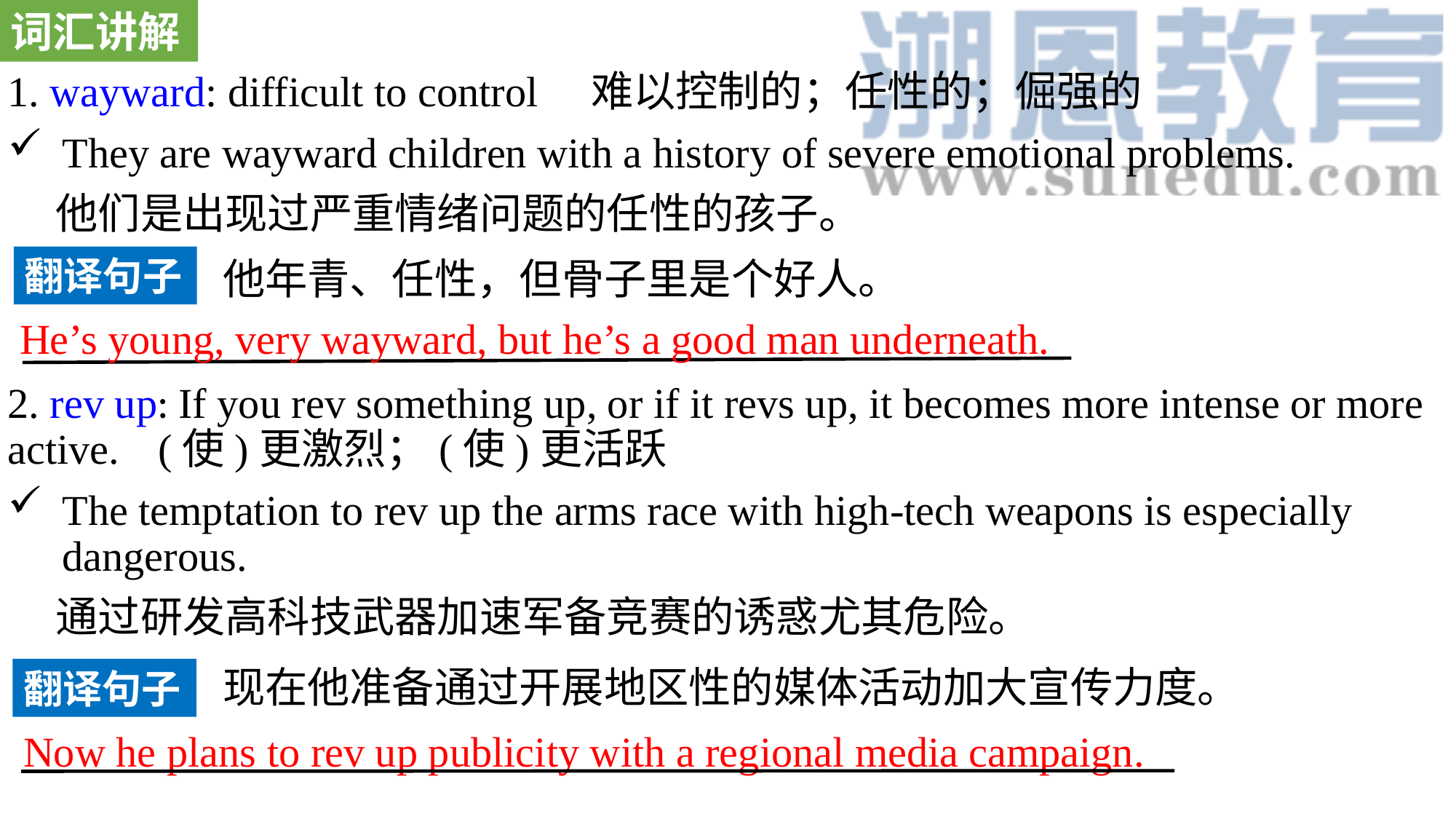

词汇讲解
1. wayward: difficult to control    难以控制的；任性的；倔强的
They are wayward children with a history of severe emotional problems.
    他们是出现过严重情绪问题的任性的孩子。

2. rev up: If you rev something up, or if it revs up, it becomes more intense or more active.    (使)更激烈；(使)更活跃
The temptation to rev up the arms race with high-tech weapons is especially dangerous.
    通过研发高科技武器加速军备竞赛的诱惑尤其危险。

翻译句子
他年青、任性，但骨子里是个好人。
He’s young, very wayward, but he’s a good man underneath.
现在他准备通过开展地区性的媒体活动加大宣传力度。
翻译句子
Now he plans to rev up publicity with a regional media campaign.